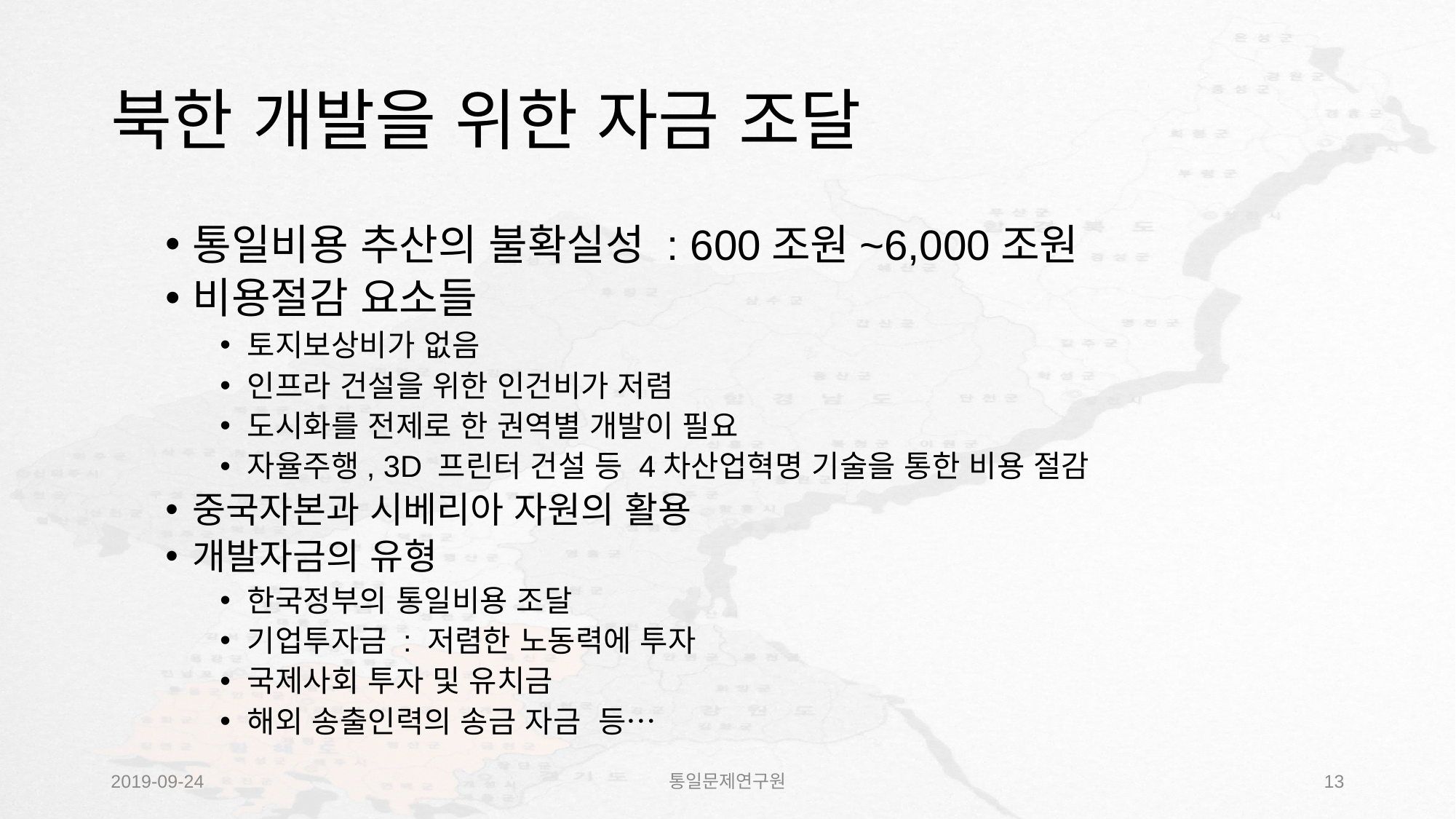

# 북한 개발을 위한 자금 조달
통일비용 추산의 불확실성 : 600조원~6,000조원
비용절감 요소들
토지보상비가 없음
인프라 건설을 위한 인건비가 저렴
도시화를 전제로 한 권역별 개발이 필요
자율주행, 3D 프린터 건설 등 4차산업혁명 기술을 통한 비용 절감
중국자본과 시베리아 자원의 활용
개발자금의 유형
한국정부의 통일비용 조달
기업투자금 : 저렴한 노동력에 투자
국제사회 투자 및 유치금
해외 송출인력의 송금 자금  등…

2019-09-24
통일문제연구원
13